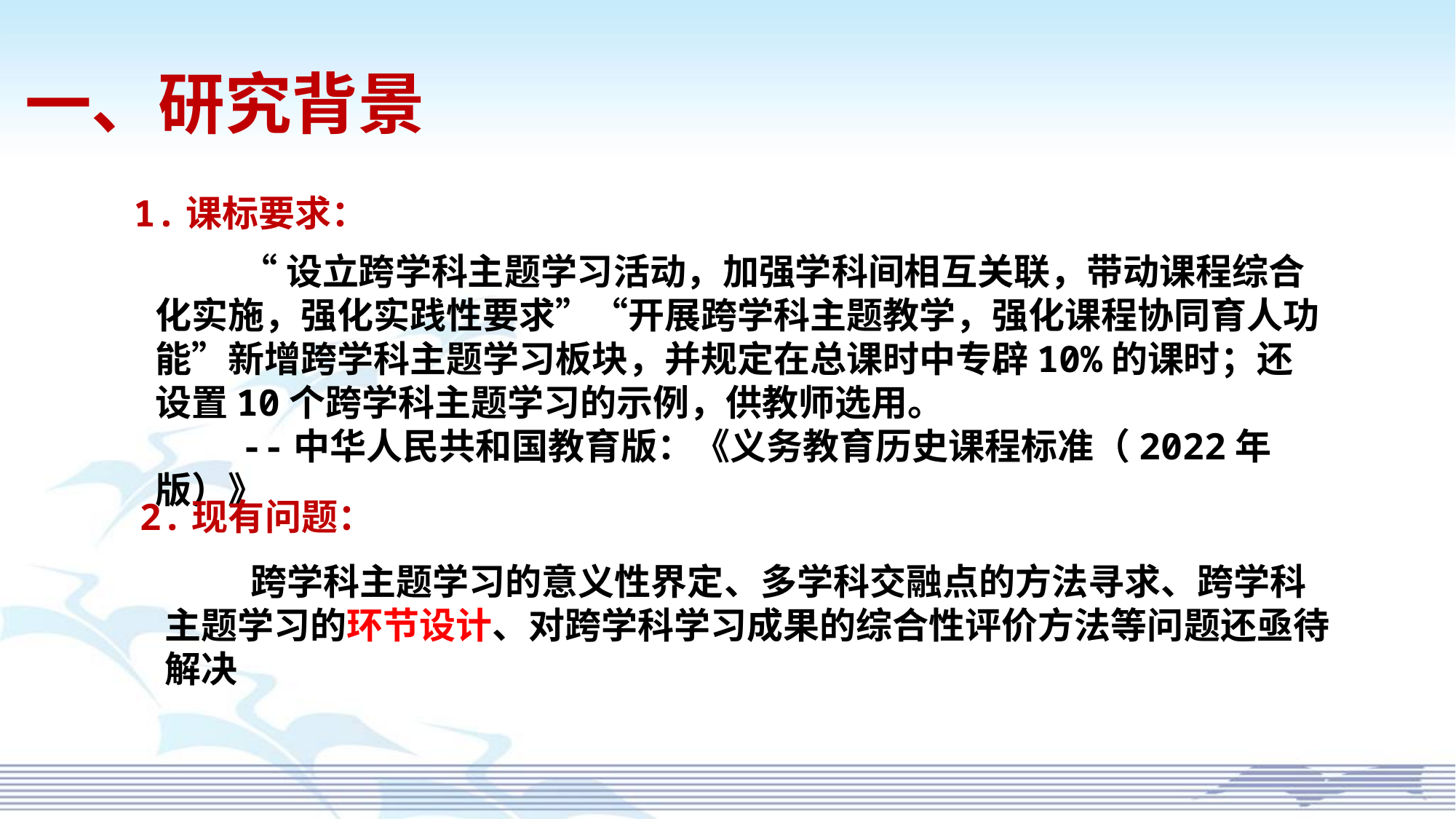

一、研究背景
1.课标要求：
“设立跨学科主题学习活动，加强学科间相互关联，带动课程综合化实施，强化实践性要求”“开展跨学科主题教学，强化课程协同育人功能”新增跨学科主题学习板块，并规定在总课时中专辟10%的课时；还设置10个跨学科主题学习的示例，供教师选用。
--中华人民共和国教育版：《义务教育历史课程标准（2022年版）》
2.现有问题：
跨学科主题学习的意义性界定、多学科交融点的方法寻求、跨学科主题学习的环节设计、对跨学科学习成果的综合性评价方法等问题还亟待解决